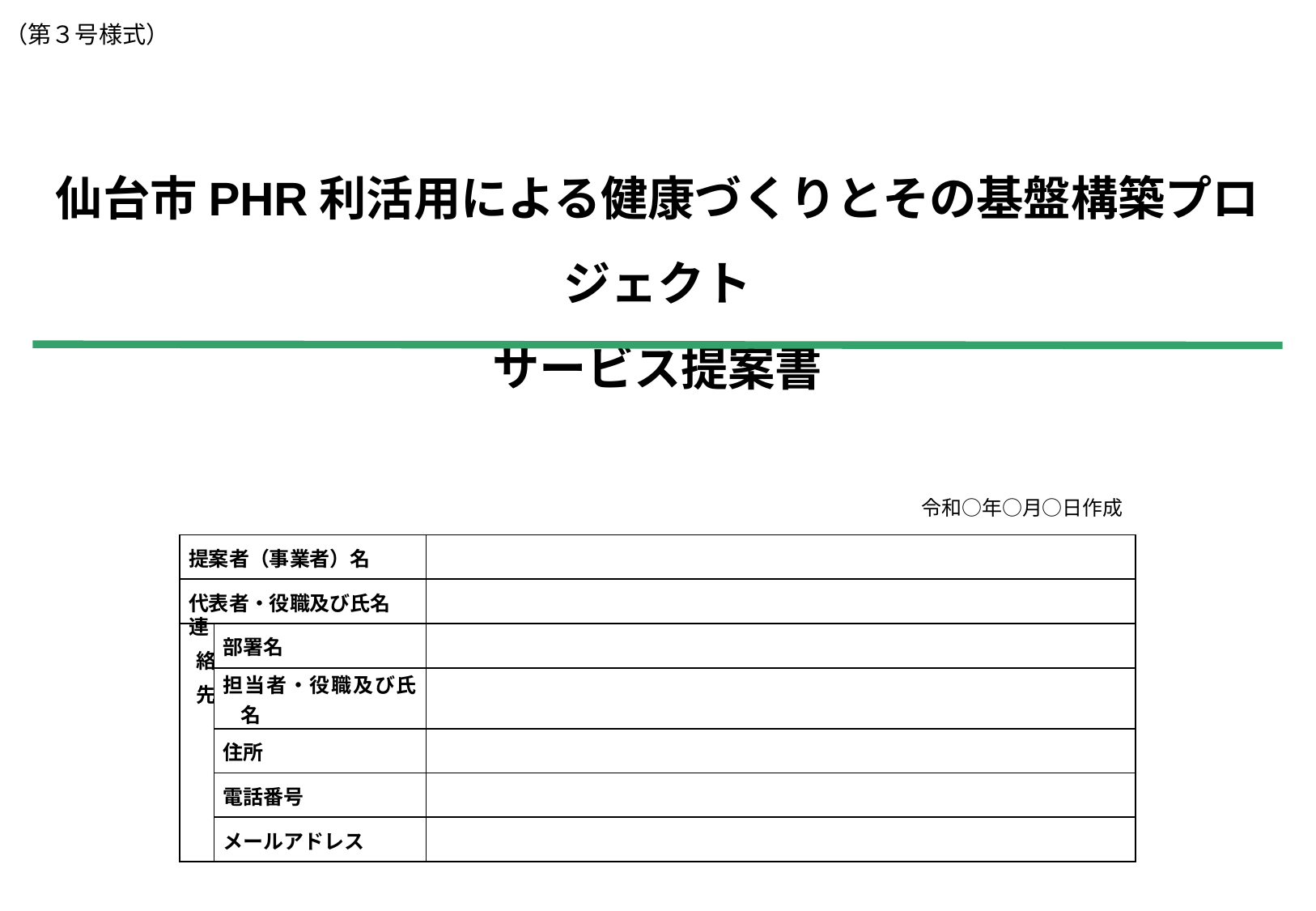

（第３号様式）
仙台市PHR利活用による健康づくりとその基盤構築プロジェクト
サービス提案書
令和○年○月○日作成
| 提案者（事業者）名 |  |  |
| --- | --- | --- |
| 代表者・役職及び氏名 |  |  |
| 連　絡　先 | 部署名 |  |
|  | 担当者・役職及び氏名 |  |
|  | 住所 |  |
|  | 電話番号 |  |
|  | メールアドレス |  |